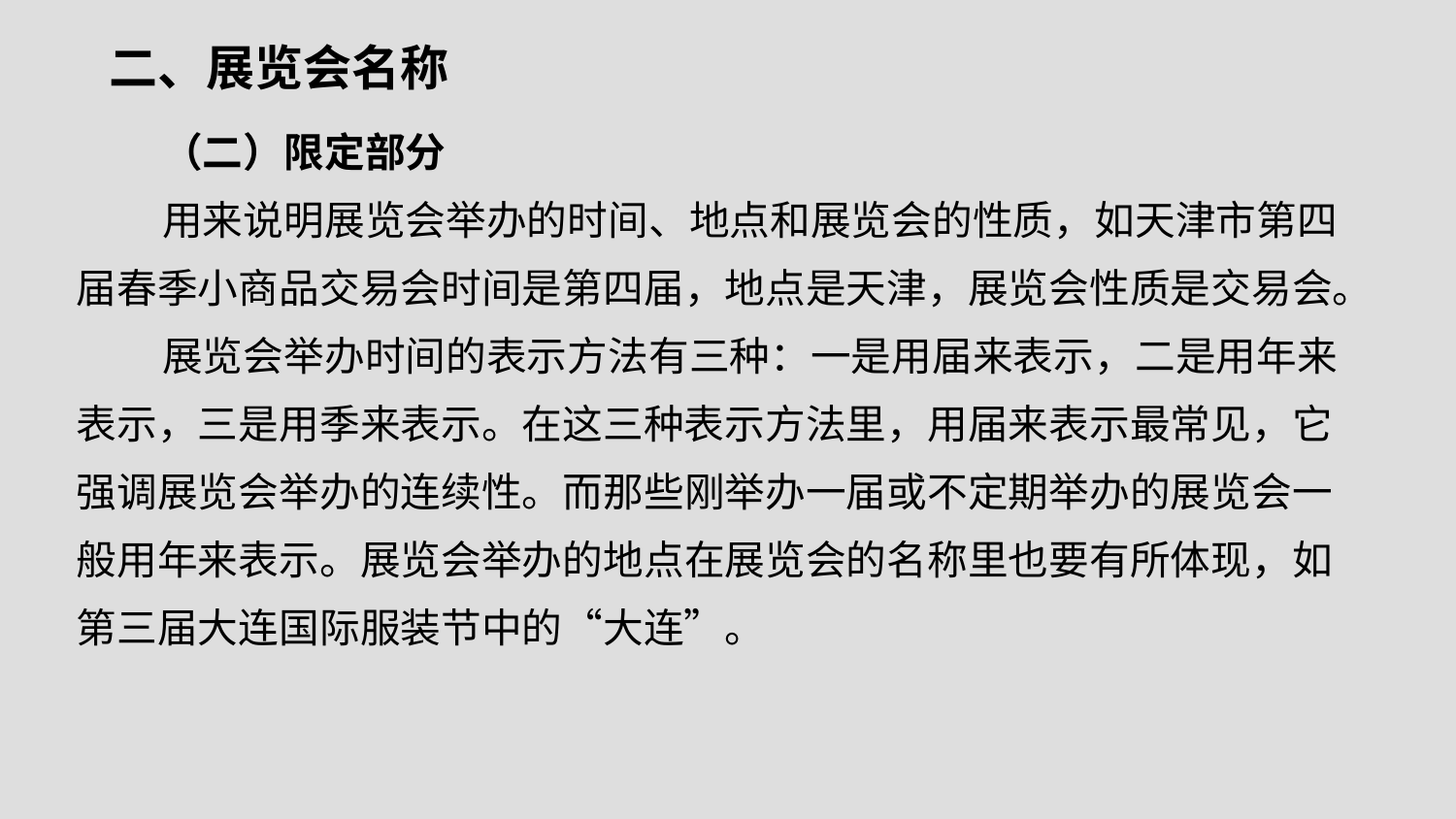

# 二、展览会名称
（二）限定部分
用来说明展览会举办的时间、地点和展览会的性质，如天津市第四届春季小商品交易会时间是第四届，地点是天津，展览会性质是交易会。
展览会举办时间的表示方法有三种：一是用届来表示，二是用年来表示，三是用季来表示。在这三种表示方法里，用届来表示最常见，它强调展览会举办的连续性。而那些刚举办一届或不定期举办的展览会一般用年来表示。展览会举办的地点在展览会的名称里也要有所体现，如第三届大连国际服装节中的“大连”。